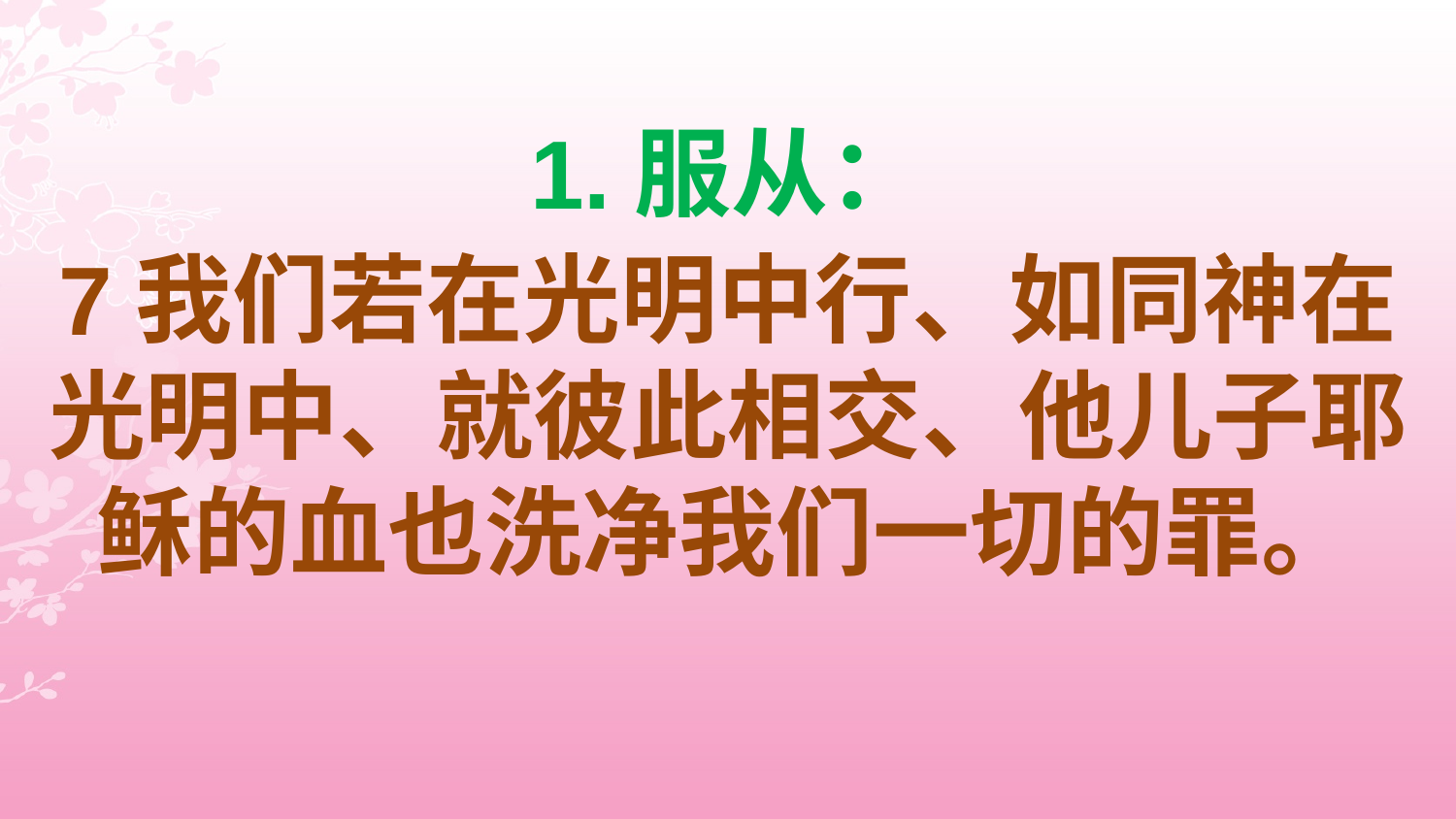

1.服从：
7我们若在光明中行、如同神在光明中、就彼此相交、他儿子耶稣的血也洗净我们一切的罪。